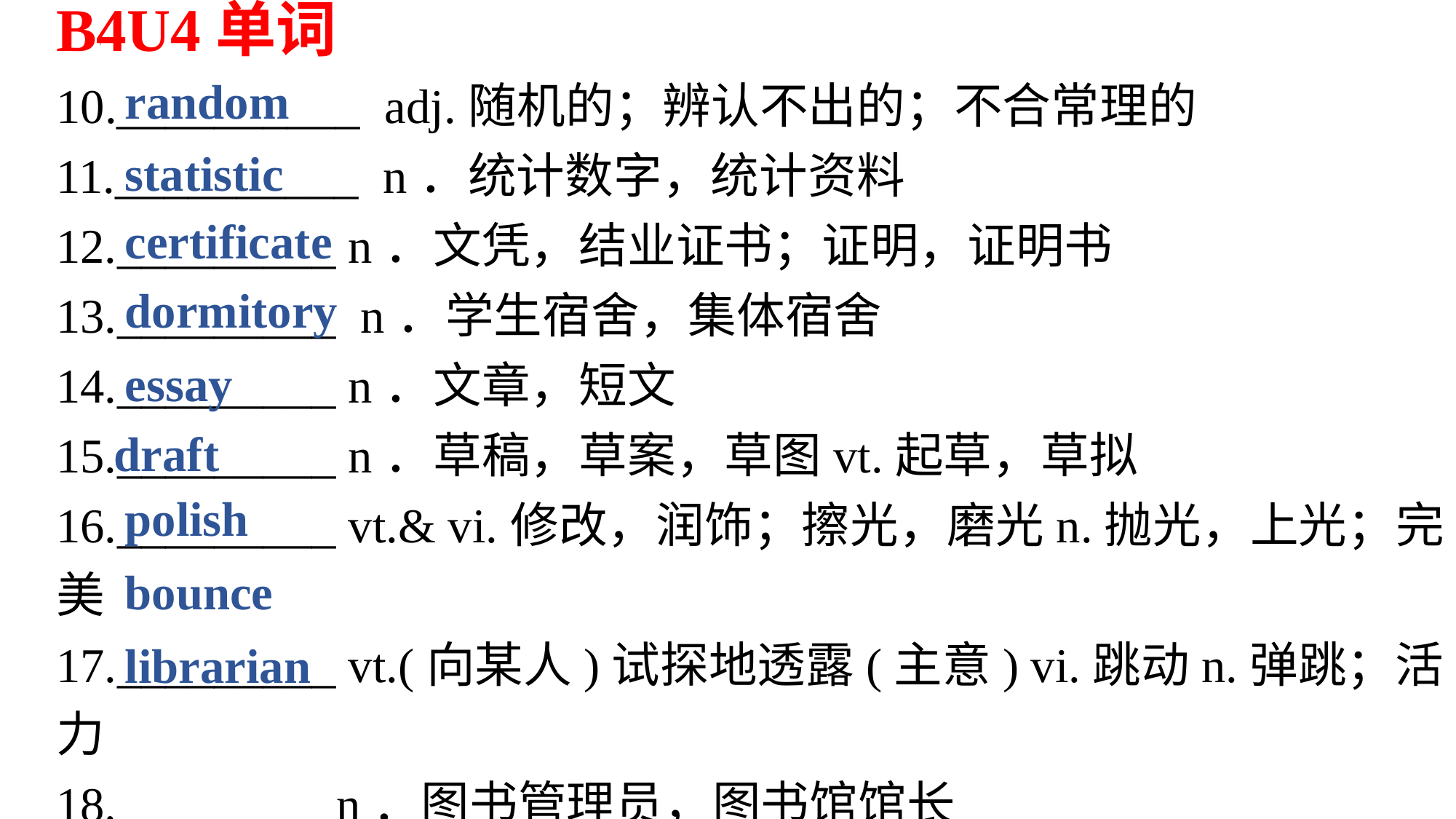

B4U4单词
10.__________  adj.随机的；辨认不出的；不合常理的
__________  n．统计数字，统计资料
_________ n．文凭，结业证书；证明，证明书
_________  n．学生宿舍，集体宿舍
_________ n．文章，短文
_________ n．草稿，草案，草图vt.起草，草拟
_________ vt.& vi.修改，润饰；擦光，磨光n.抛光，上光；完美
_________ vt.(向某人)试探地透露(主意) vi.跳动n.弹跳；活力
_________n．图书管理员，图书馆馆长

random
statistic
certificate
dormitory
essay
draft
polish
bounce
librarian